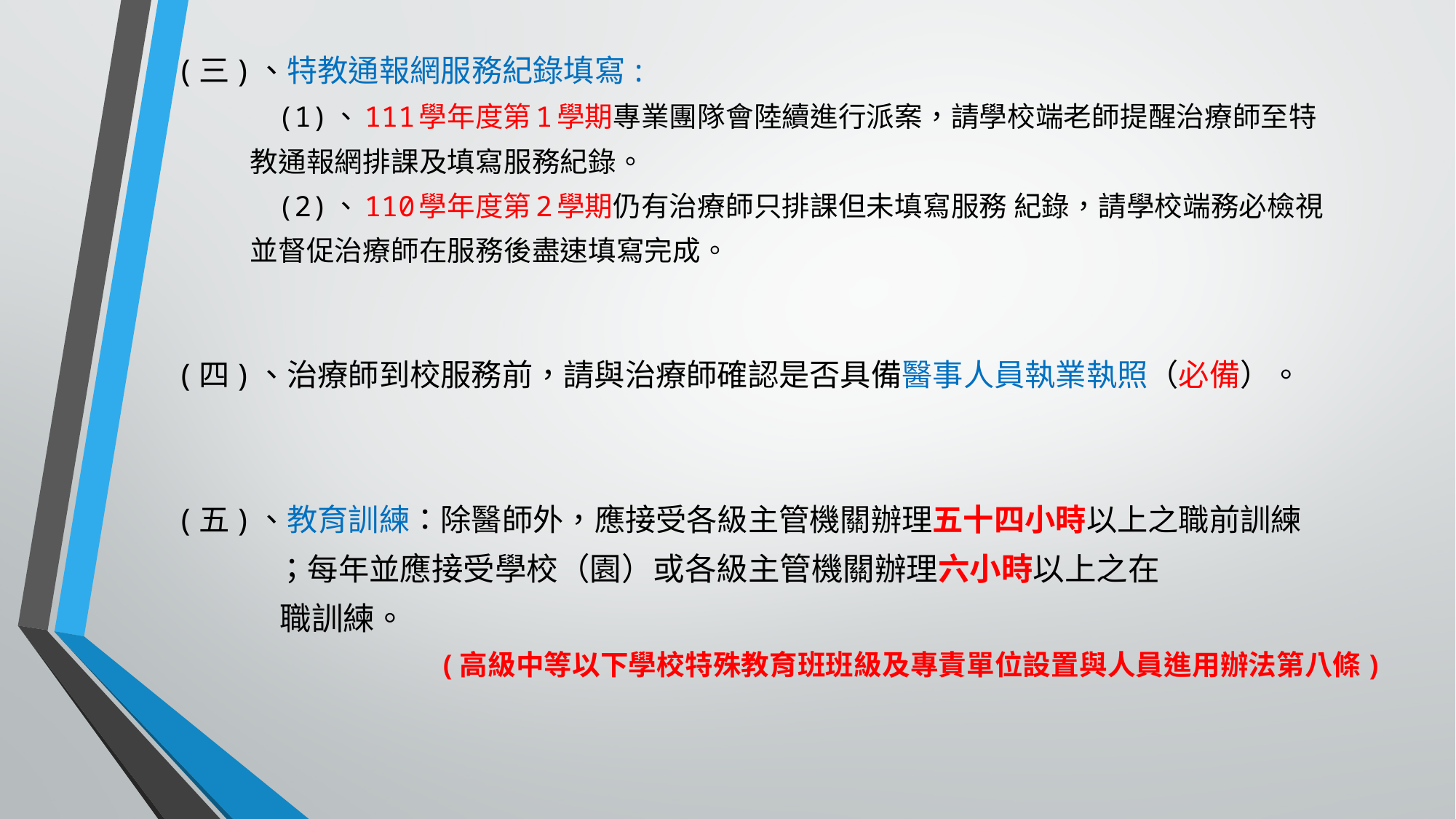

(三)、特教通報網服務紀錄填寫:
      (1)、111學年度第1學期專業團隊會陸續進行派案，請學校端老師提醒治療師至特
           教通報網排課及填寫服務紀錄。
      (2)、110學年度第2學期仍有治療師只排課但未填寫服務 紀錄，請學校端務必檢視
           並督促治療師在服務後盡速填寫完成。

(四)、治療師到校服務前，請與治療師確認是否具備醫事人員執業執照（必備）。

(五)、教育訓練：除醫師外，應接受各級主管機關辦理五十四小時以上之職前訓練
              ；每年並應接受學校（園）或各級主管機關辦理六小時以上之在
              職訓練。
                   (高級中等以下學校特殊教育班班級及專責單位設置與人員進用辦法第八條)